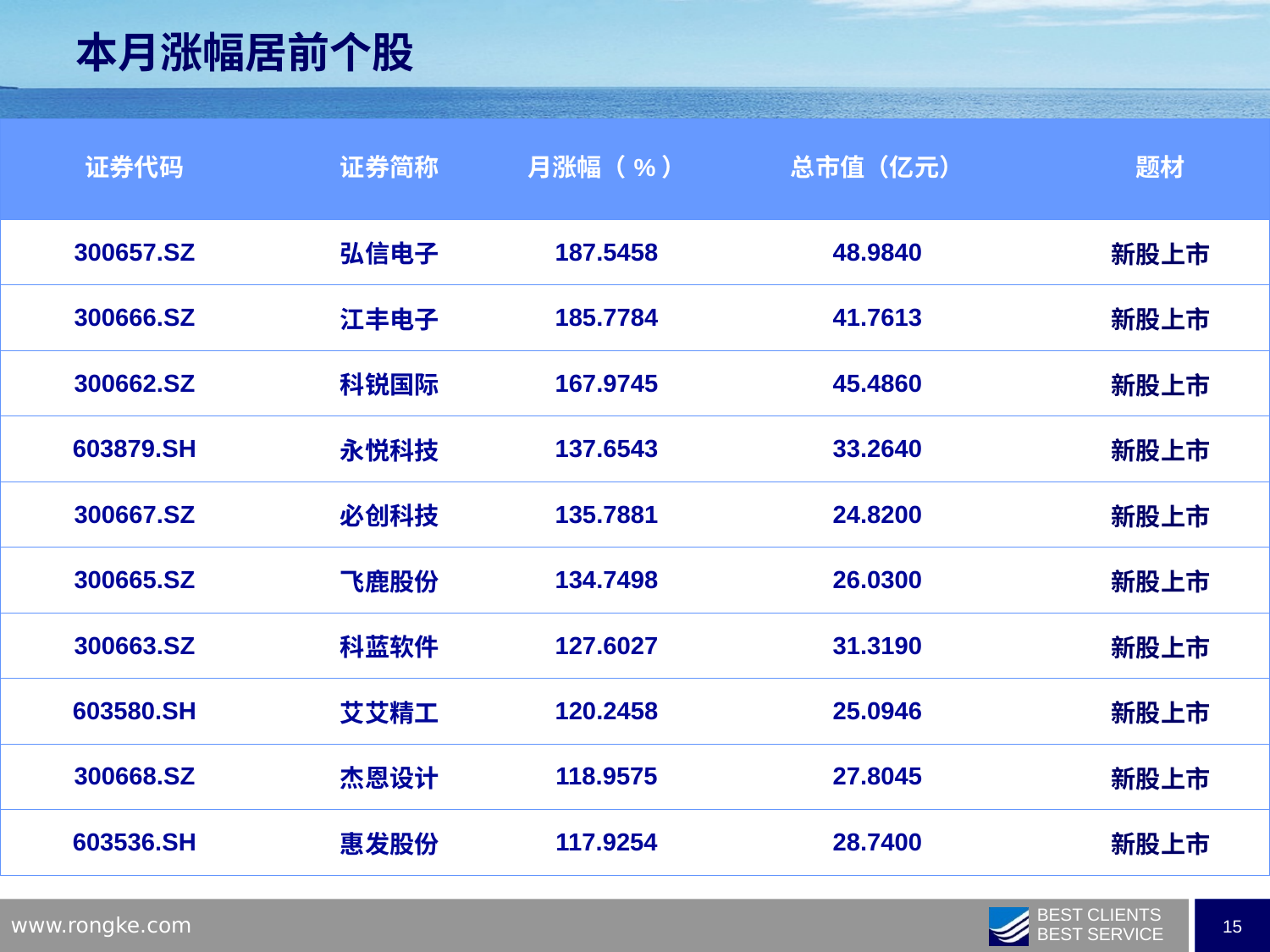

本月涨幅居前个股
| 证券代码 | 证券简称 | 月涨幅（%） | 总市值（亿元） | 题材 |
| --- | --- | --- | --- | --- |
| 300657.SZ | 弘信电子 | 187.5458 | 48.9840 | 新股上市 |
| 300666.SZ | 江丰电子 | 185.7784 | 41.7613 | 新股上市 |
| 300662.SZ | 科锐国际 | 167.9745 | 45.4860 | 新股上市 |
| 603879.SH | 永悦科技 | 137.6543 | 33.2640 | 新股上市 |
| 300667.SZ | 必创科技 | 135.7881 | 24.8200 | 新股上市 |
| 300665.SZ | 飞鹿股份 | 134.7498 | 26.0300 | 新股上市 |
| 300663.SZ | 科蓝软件 | 127.6027 | 31.3190 | 新股上市 |
| 603580.SH | 艾艾精工 | 120.2458 | 25.0946 | 新股上市 |
| 300668.SZ | 杰恩设计 | 118.9575 | 27.8045 | 新股上市 |
| 603536.SH | 惠发股份 | 117.9254 | 28.7400 | 新股上市 |